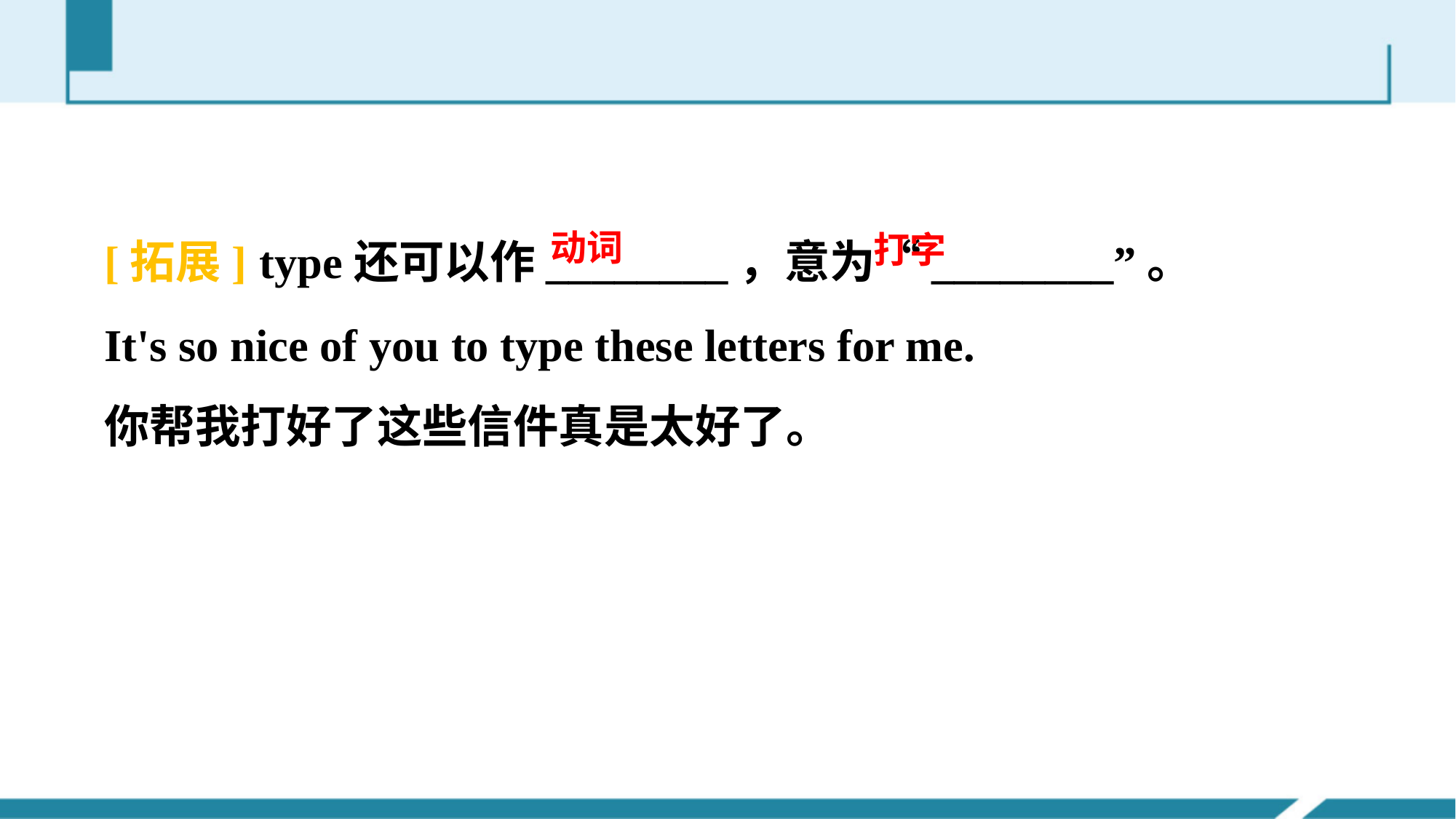

[拓展] type还可以作________，意为“________”。
It's so nice of you to type these letters for me.
你帮我打好了这些信件真是太好了。
动词
打字